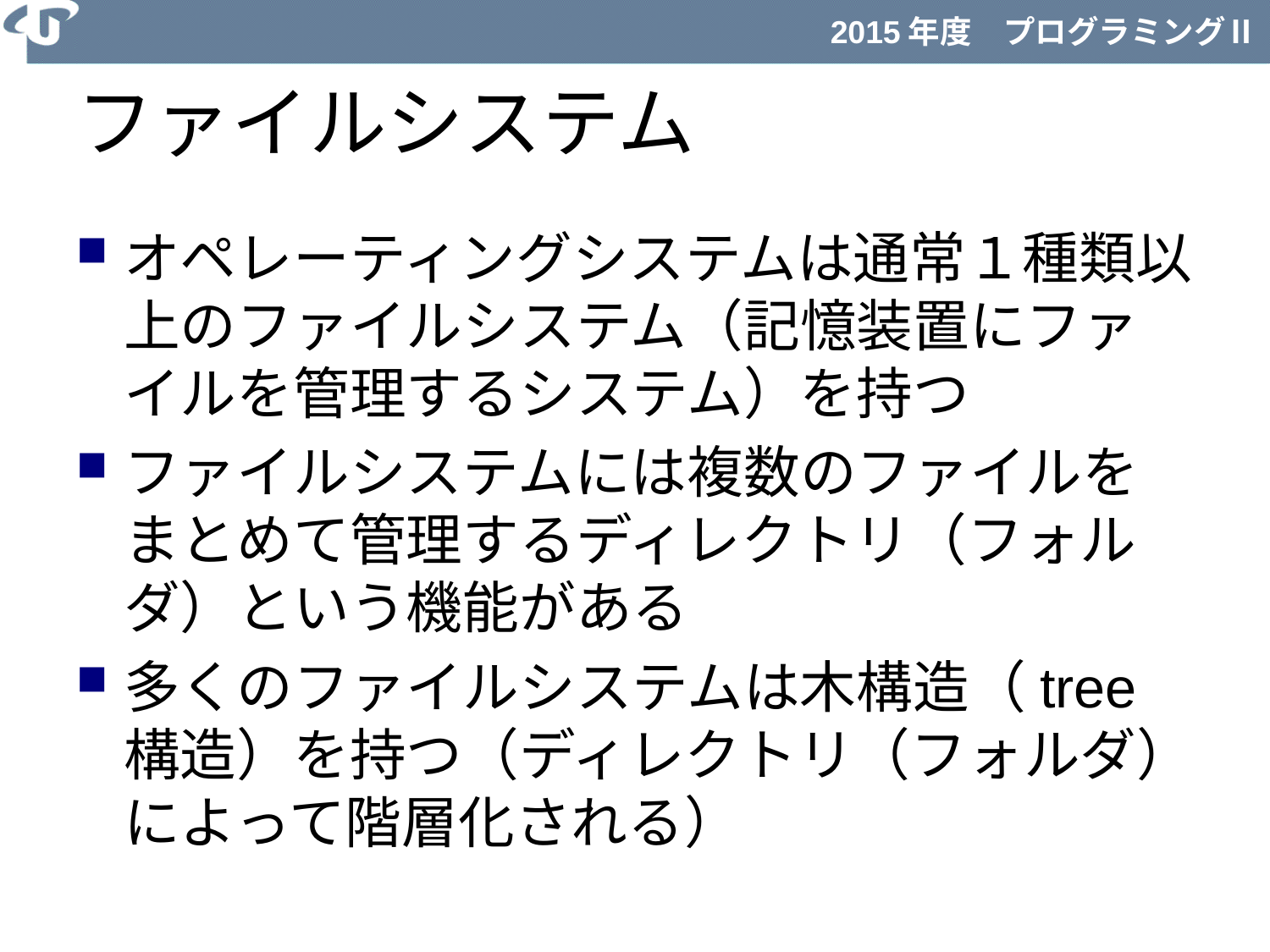

# ファイルシステム
オペレーティングシステムは通常１種類以上のファイルシステム（記憶装置にファイルを管理するシステム）を持つ
ファイルシステムには複数のファイルをまとめて管理するディレクトリ（フォルダ）という機能がある
多くのファイルシステムは木構造（tree構造）を持つ（ディレクトリ（フォルダ）によって階層化される）